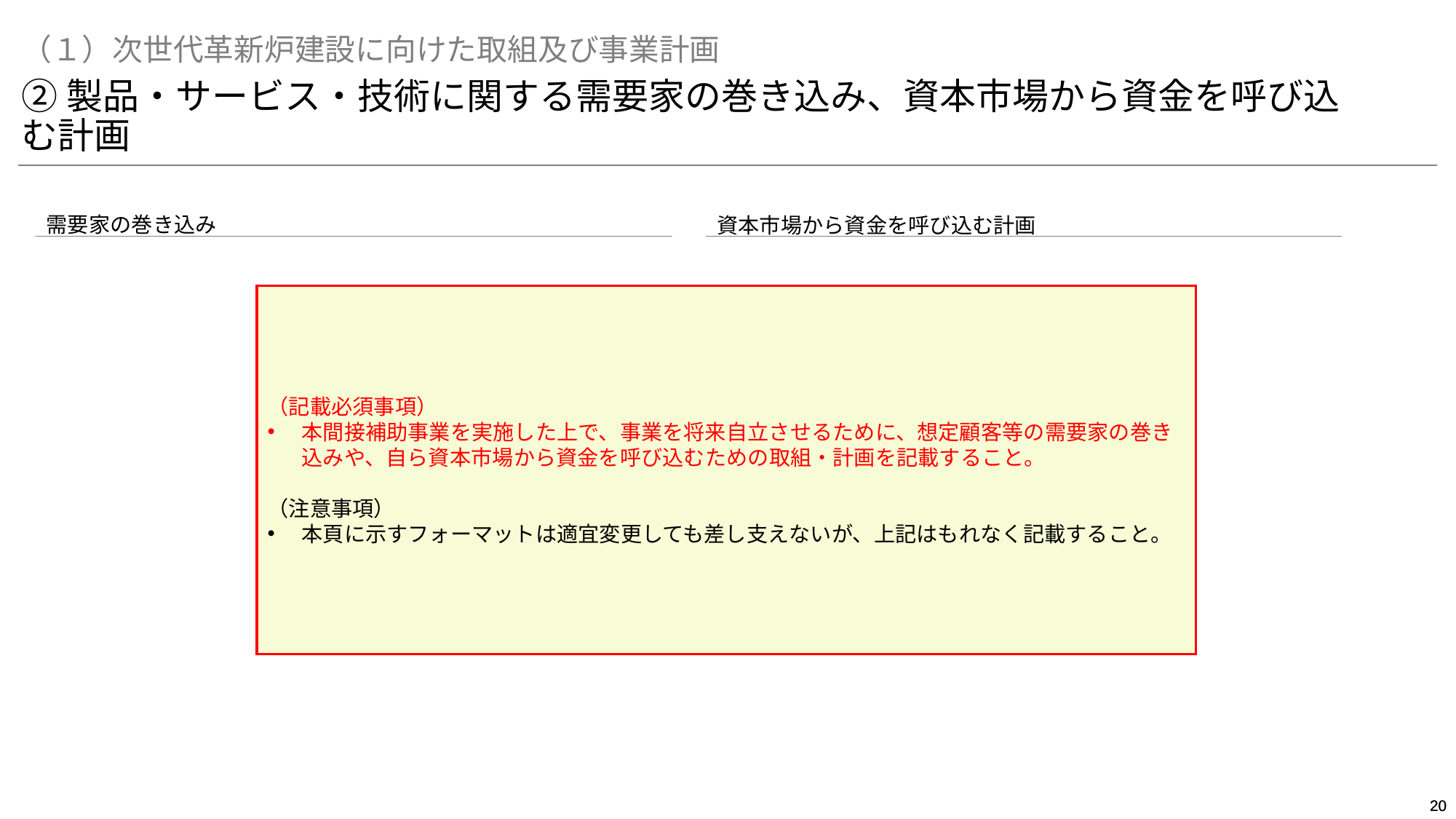

（１）次世代革新炉建設に向けた取組及び事業計画
②製品・サービス・技術に関する需要家の巻き込み、資本市場から資金を呼び込む計画
需要家の巻き込み
資本市場から資金を呼び込む計画
（記載必須事項）
本間接補助事業を実施した上で、事業を将来自立させるために、想定顧客等の需要家の巻き込みや、自ら資本市場から資金を呼び込むための取組・計画を記載すること。

（注意事項）
本頁に示すフォーマットは適宜変更しても差し支えないが、上記はもれなく記載すること。